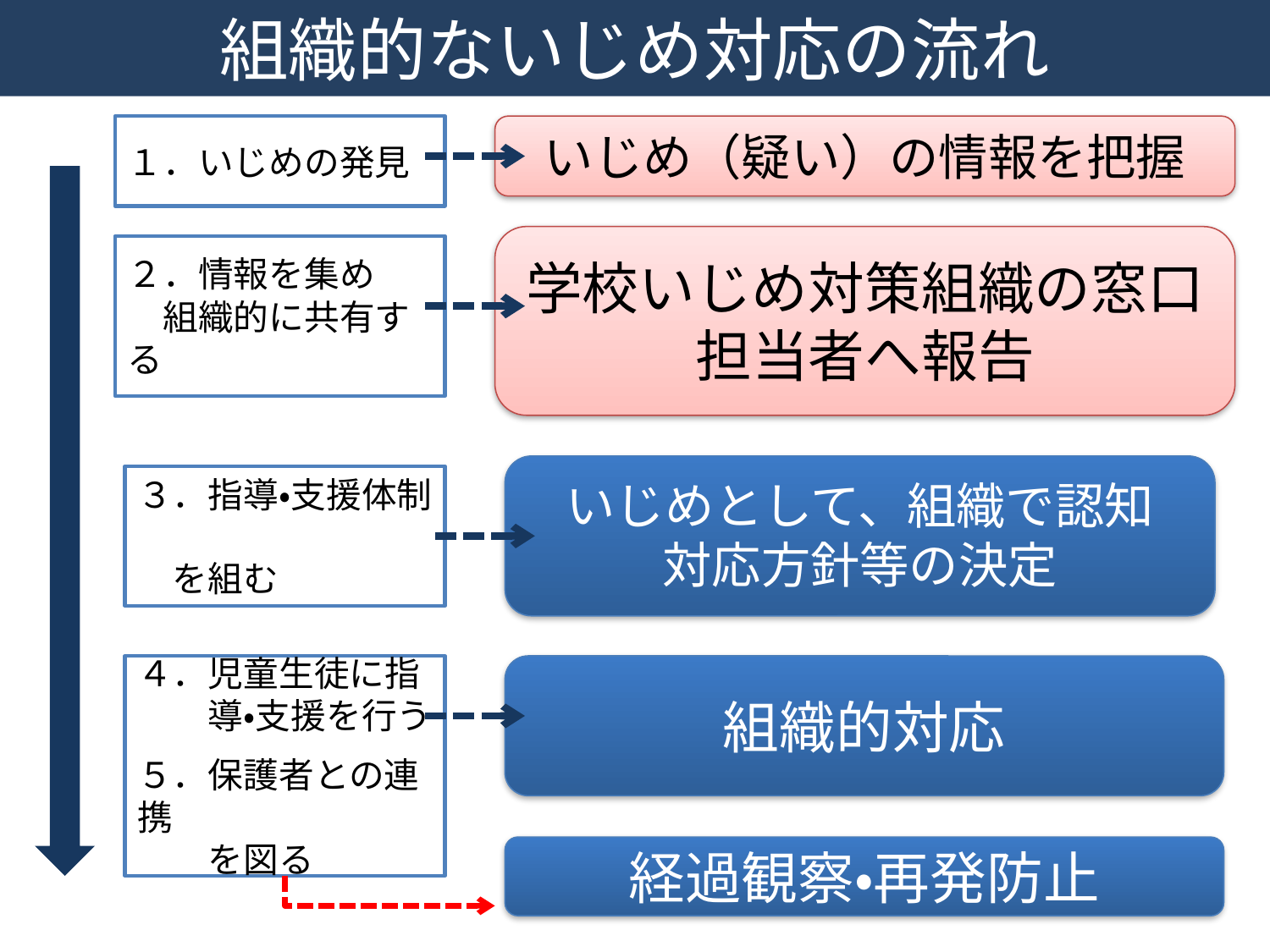

組織的ないじめ対応の流れ
１．いじめの発見
いじめ（疑い）の情報を把握

学校いじめ対策組織の窓口担当者へ報告
２．情報を集め
　組織的に共有する
いじめとして、組織で認知
対応方針等の決定

３．指導・支援体制
　を組む
４．児童生徒に指
　　導・支援を行う

５．保護者との連携
　　を図る
組織的対応
経過観察・再発防止